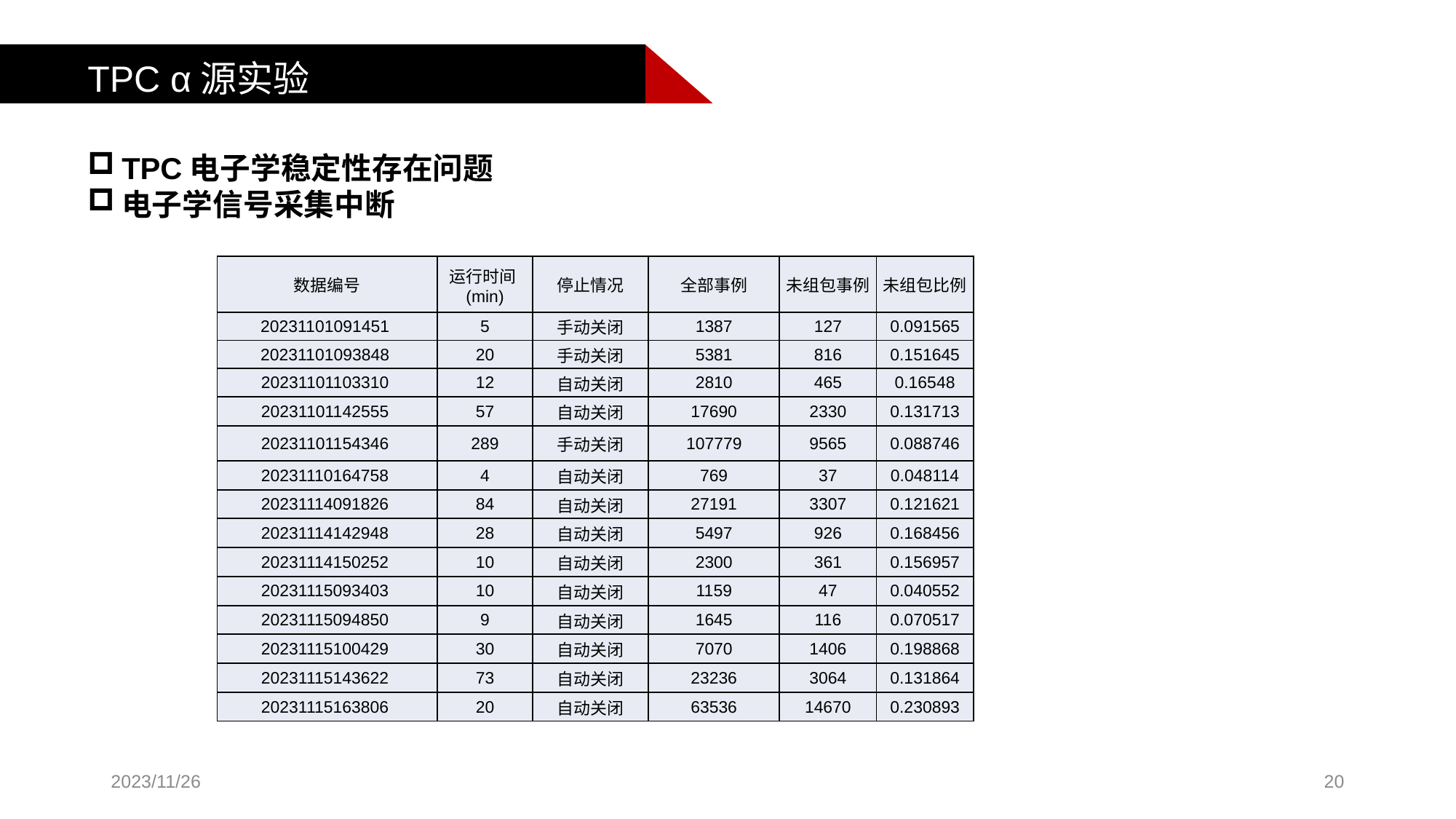

TPC α源实验
TPC电子学稳定性存在问题
电子学信号采集中断
| 数据编号 | 运行时间(min) | 停止情况 | 全部事例 | 未组包事例 | 未组包比例 |
| --- | --- | --- | --- | --- | --- |
| 20231101091451 | 5 | 手动关闭 | 1387 | 127 | 0.091565 |
| 20231101093848 | 20 | 手动关闭 | 5381 | 816 | 0.151645 |
| 20231101103310 | 12 | 自动关闭 | 2810 | 465 | 0.16548 |
| 20231101142555 | 57 | 自动关闭 | 17690 | 2330 | 0.131713 |
| 20231101154346 | 289 | 手动关闭 | 107779 | 9565 | 0.088746 |
| 20231110164758 | 4 | 自动关闭 | 769 | 37 | 0.048114 |
| 20231114091826 | 84 | 自动关闭 | 27191 | 3307 | 0.121621 |
| 20231114142948 | 28 | 自动关闭 | 5497 | 926 | 0.168456 |
| 20231114150252 | 10 | 自动关闭 | 2300 | 361 | 0.156957 |
| 20231115093403 | 10 | 自动关闭 | 1159 | 47 | 0.040552 |
| 20231115094850 | 9 | 自动关闭 | 1645 | 116 | 0.070517 |
| 20231115100429 | 30 | 自动关闭 | 7070 | 1406 | 0.198868 |
| 20231115143622 | 73 | 自动关闭 | 23236 | 3064 | 0.131864 |
| 20231115163806 | 20 | 自动关闭 | 63536 | 14670 | 0.230893 |
2023/11/26
20